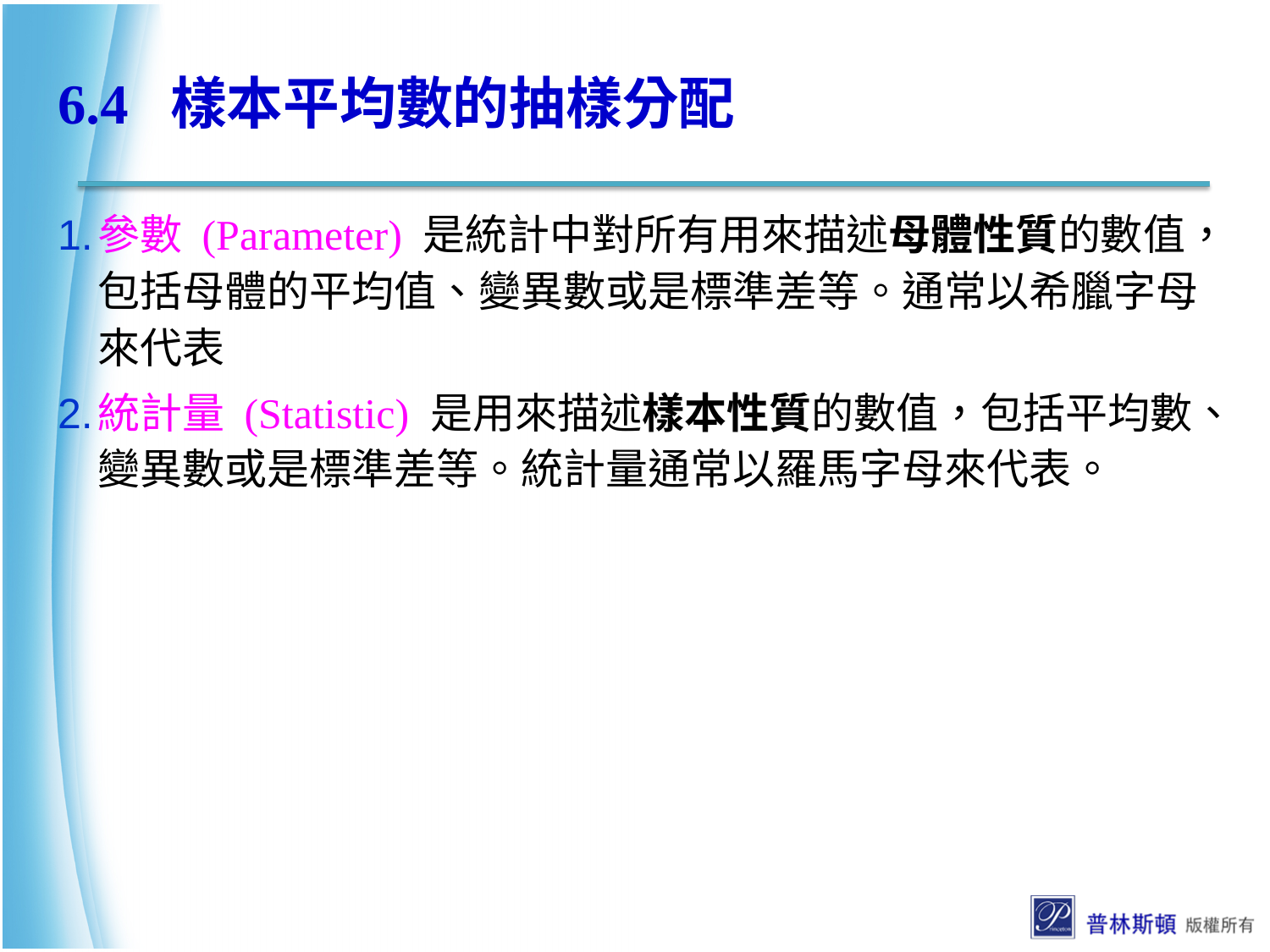

# 6.4  樣本平均數的抽樣分配
參數 (Parameter) 是統計中對所有用來描述母體性質的數值，包括母體的平均值、變異數或是標準差等。通常以希臘字母來代表
統計量 (Statistic) 是用來描述樣本性質的數值，包括平均數、變異數或是標準差等。統計量通常以羅馬字母來代表。